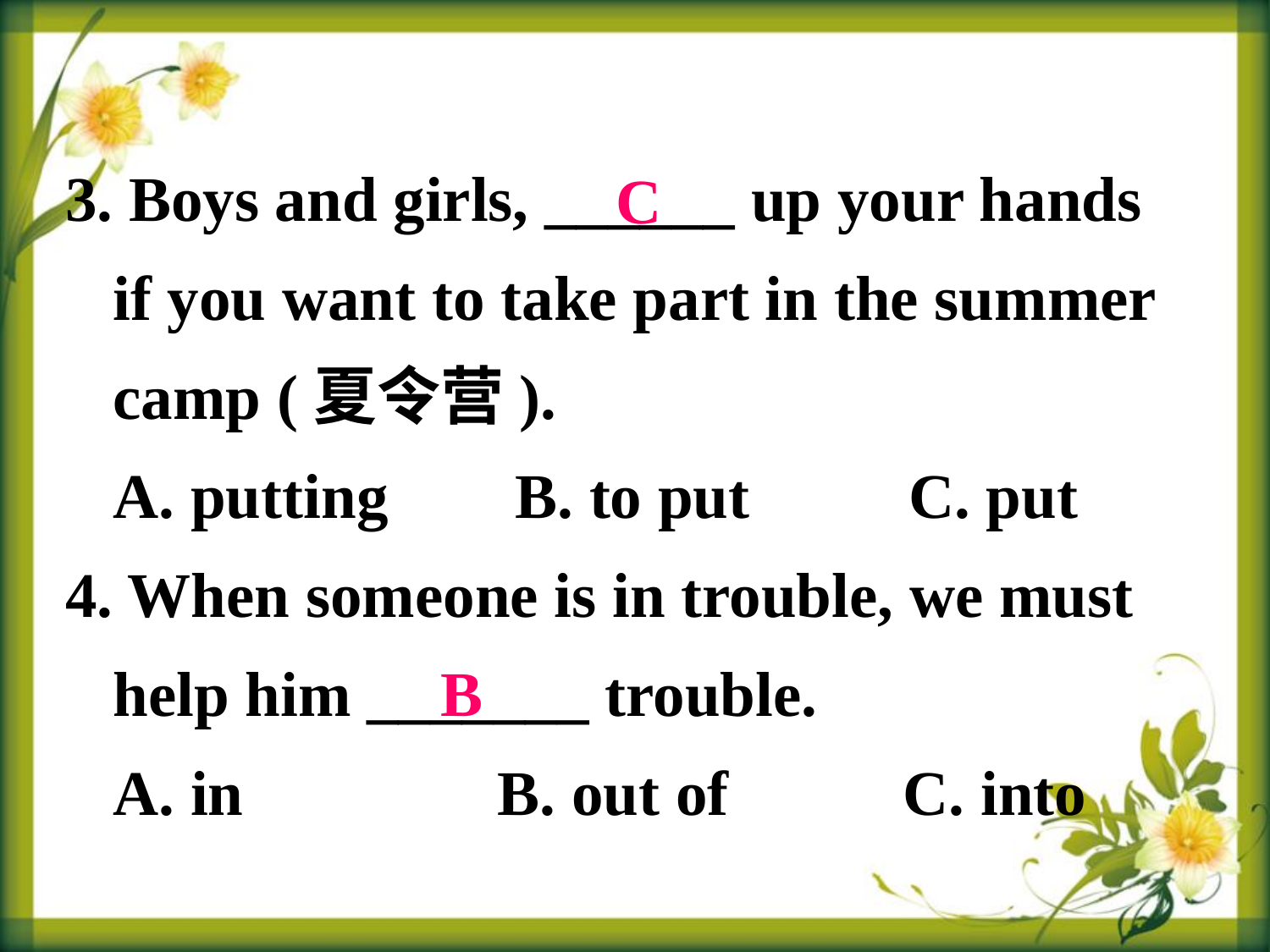

3. Boys and girls, ______ up your hands if you want to take part in the summer camp (夏令营).
   A. putting        B. to put          C. put
4. When someone is in trouble, we must help him _______ trouble.
   A. in                B. out of           C. into
C
B